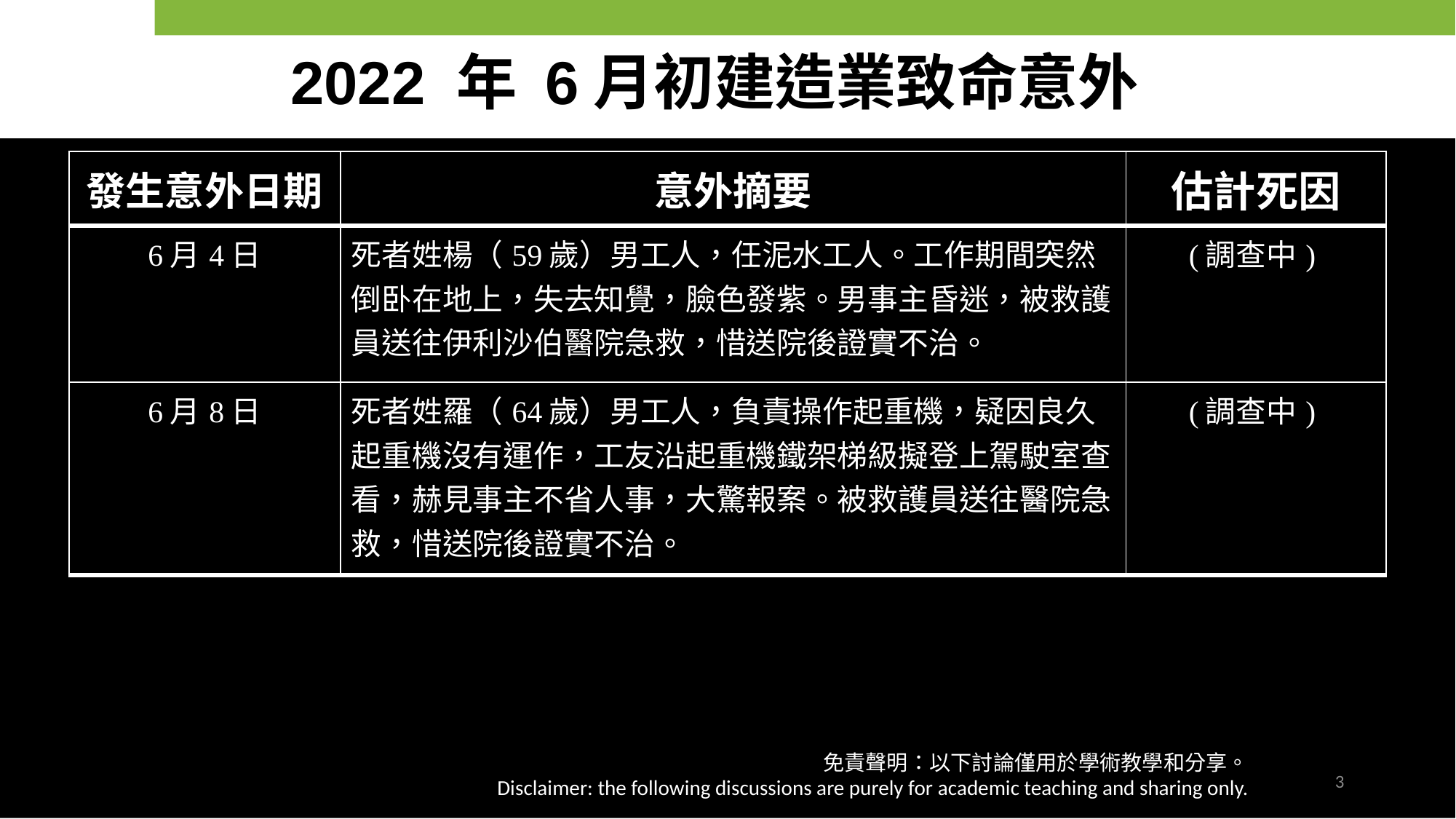

2022 年 6月初建造業致命意外
#

| 發生意外日期 | 意外摘要 | 估計死因 |
| --- | --- | --- |
| 6月4日 | 死者姓楊（59歲）男工人，任泥水工人。工作期間突然倒卧在地上，失去知覺，臉色發紫。男事主昏迷，被救護員送往伊利沙伯醫院急救，惜送院後證實不治。 | (調查中) |
| 6月8日 | 死者姓羅（64歲）男工人，負責操作起重機，疑因良久起重機沒有運作，工友沿起重機鐵架梯級擬登上駕駛室查看，赫見事主不省人事，大驚報案。被救護員送往醫院急救，惜送院後證實不治。 | (調查中) |
| --- | --- | --- |
免責聲明：以下討論僅用於學術教學和分享。
Disclaimer: the following discussions are purely for academic teaching and sharing only.
3